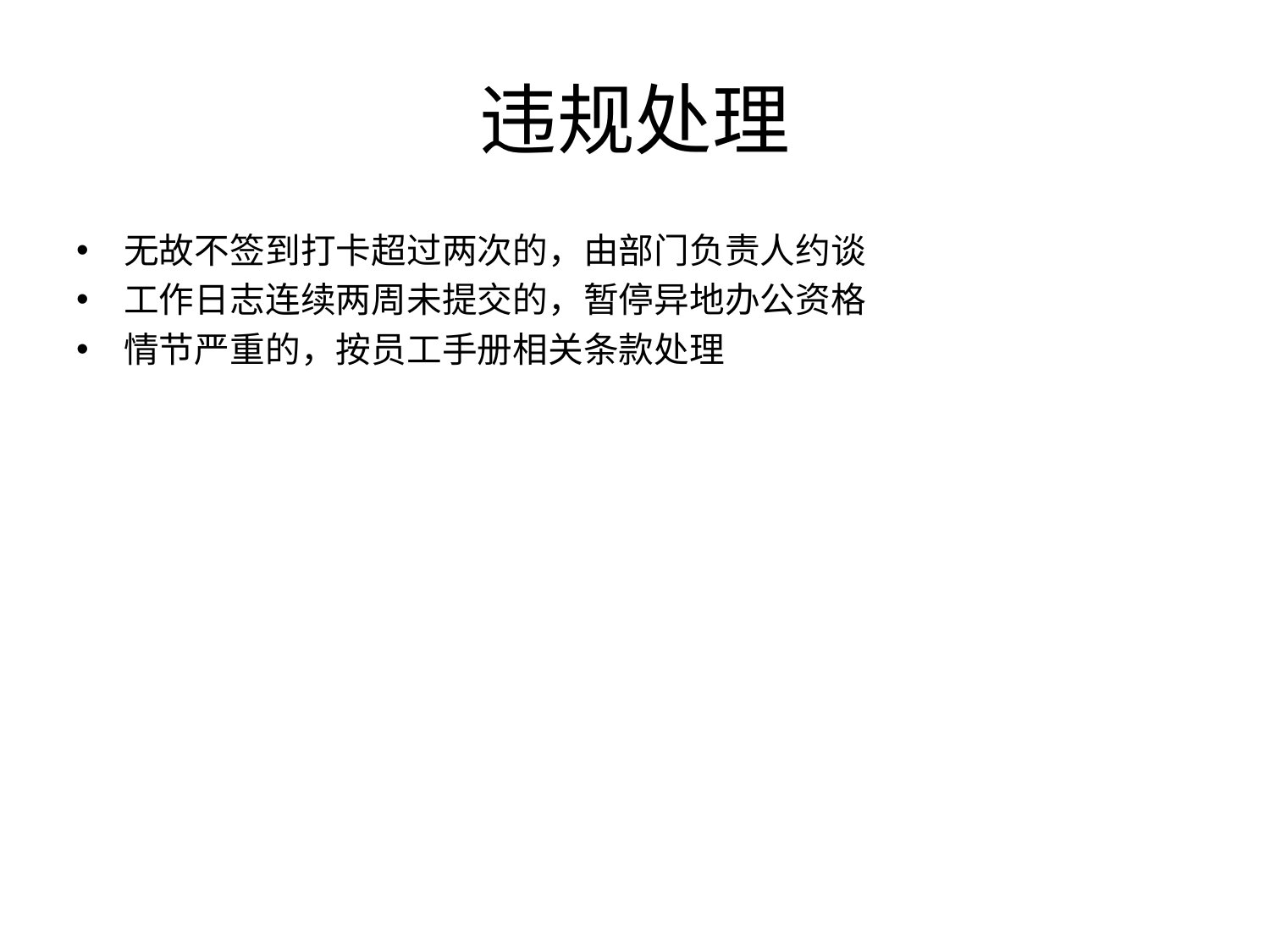

# 违规处理
无故不签到打卡超过两次的，由部门负责人约谈
工作日志连续两周未提交的，暂停异地办公资格
情节严重的，按员工手册相关条款处理